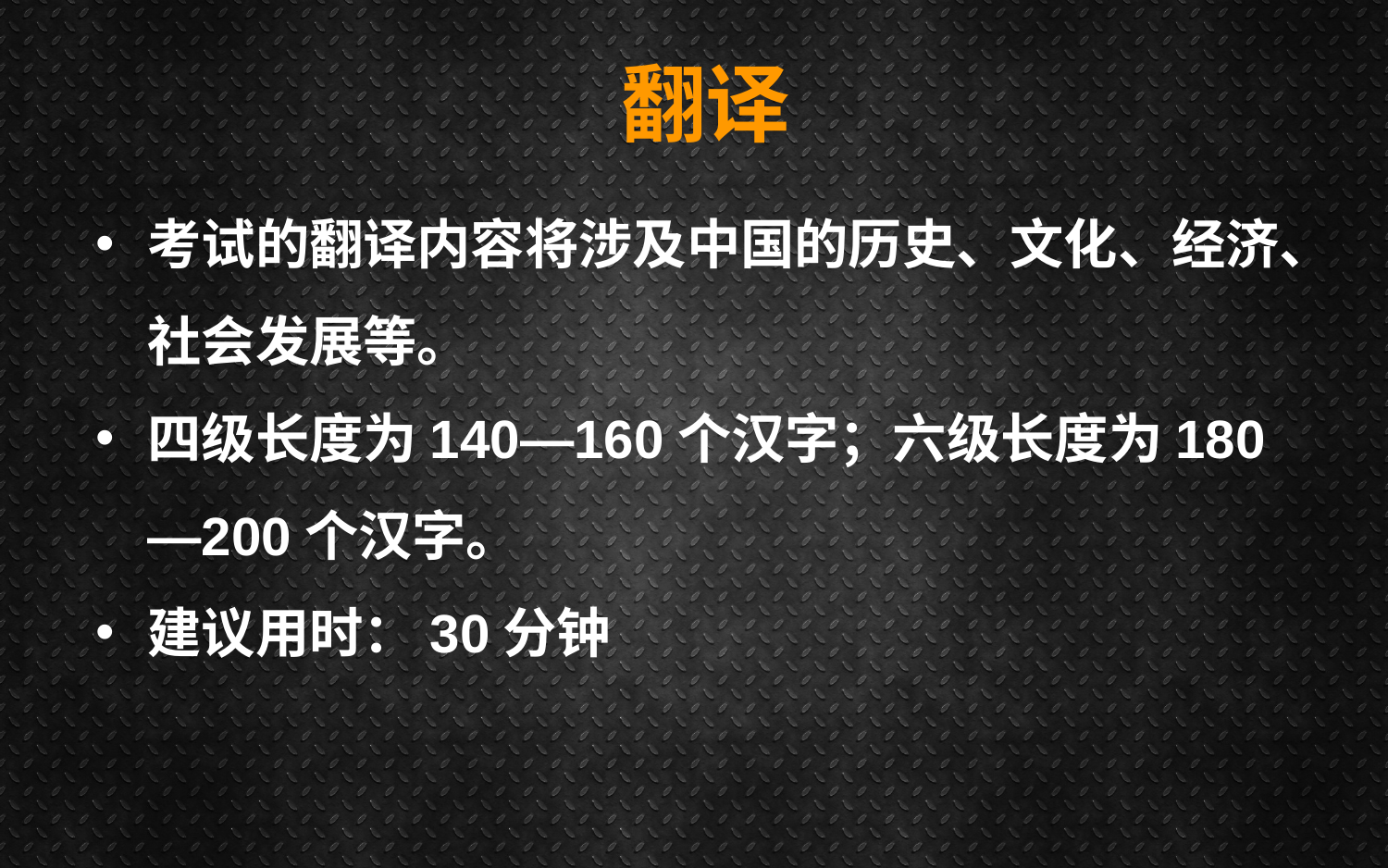

翻译
考试的翻译内容将涉及中国的历史、文化、经济、社会发展等。
四级长度为140—160个汉字；六级长度为180—200个汉字。
建议用时：30分钟